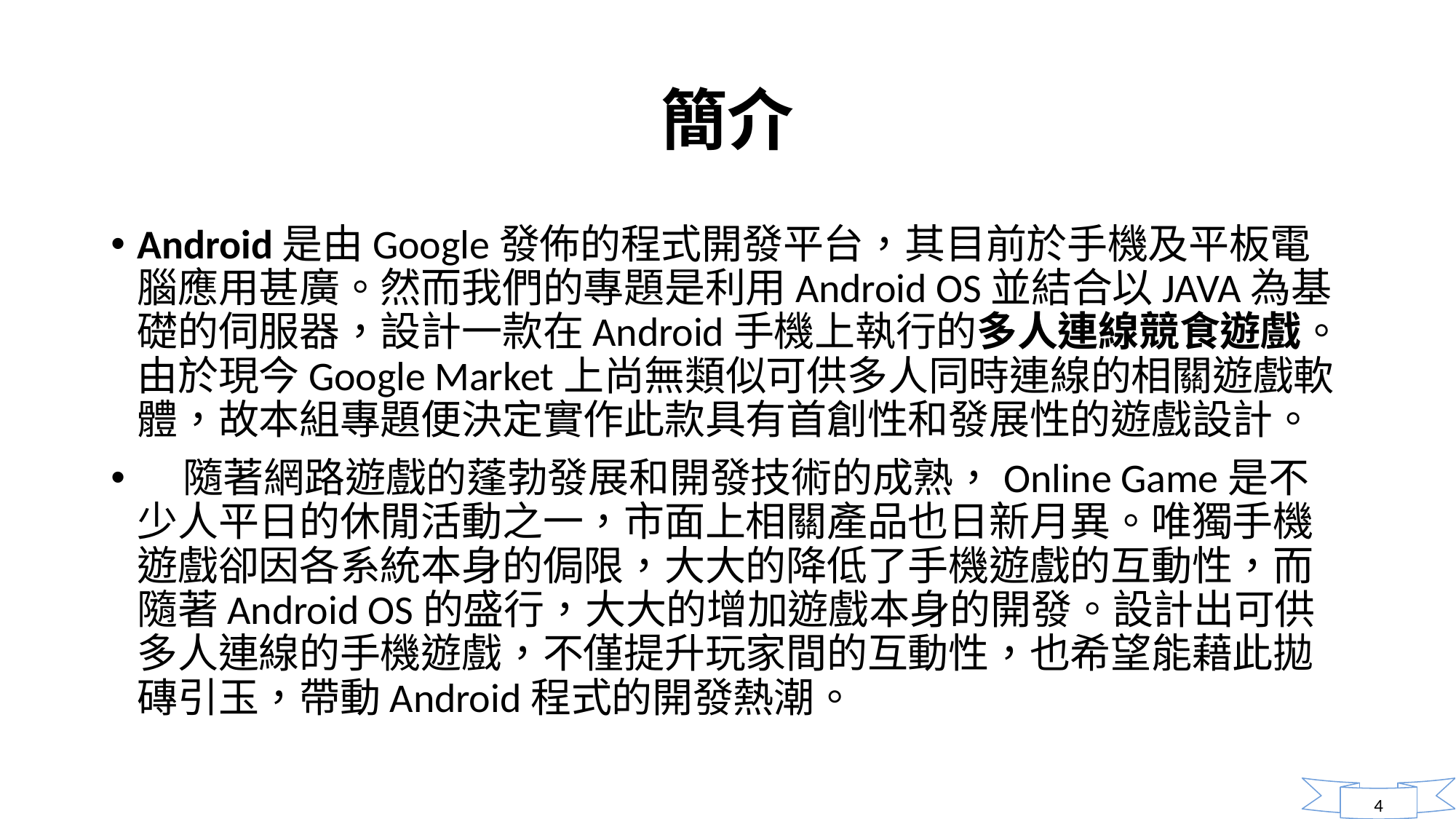

# 簡介
Android是由Google發佈的程式開發平台，其目前於手機及平板電腦應用甚廣。然而我們的專題是利用Android OS並結合以JAVA為基礎的伺服器，設計一款在Android手機上執行的多人連線競食遊戲。由於現今Google Market上尚無類似可供多人同時連線的相關遊戲軟體，故本組專題便決定實作此款具有首創性和發展性的遊戲設計。
    隨著網路遊戲的蓬勃發展和開發技術的成熟，Online Game是不少人平日的休閒活動之一，市面上相關產品也日新月異。唯獨手機遊戲卻因各系統本身的侷限，大大的降低了手機遊戲的互動性，而隨著Android OS的盛行，大大的增加遊戲本身的開發。設計出可供多人連線的手機遊戲，不僅提升玩家間的互動性，也希望能藉此拋磚引玉，帶動Android程式的開發熱潮。

4